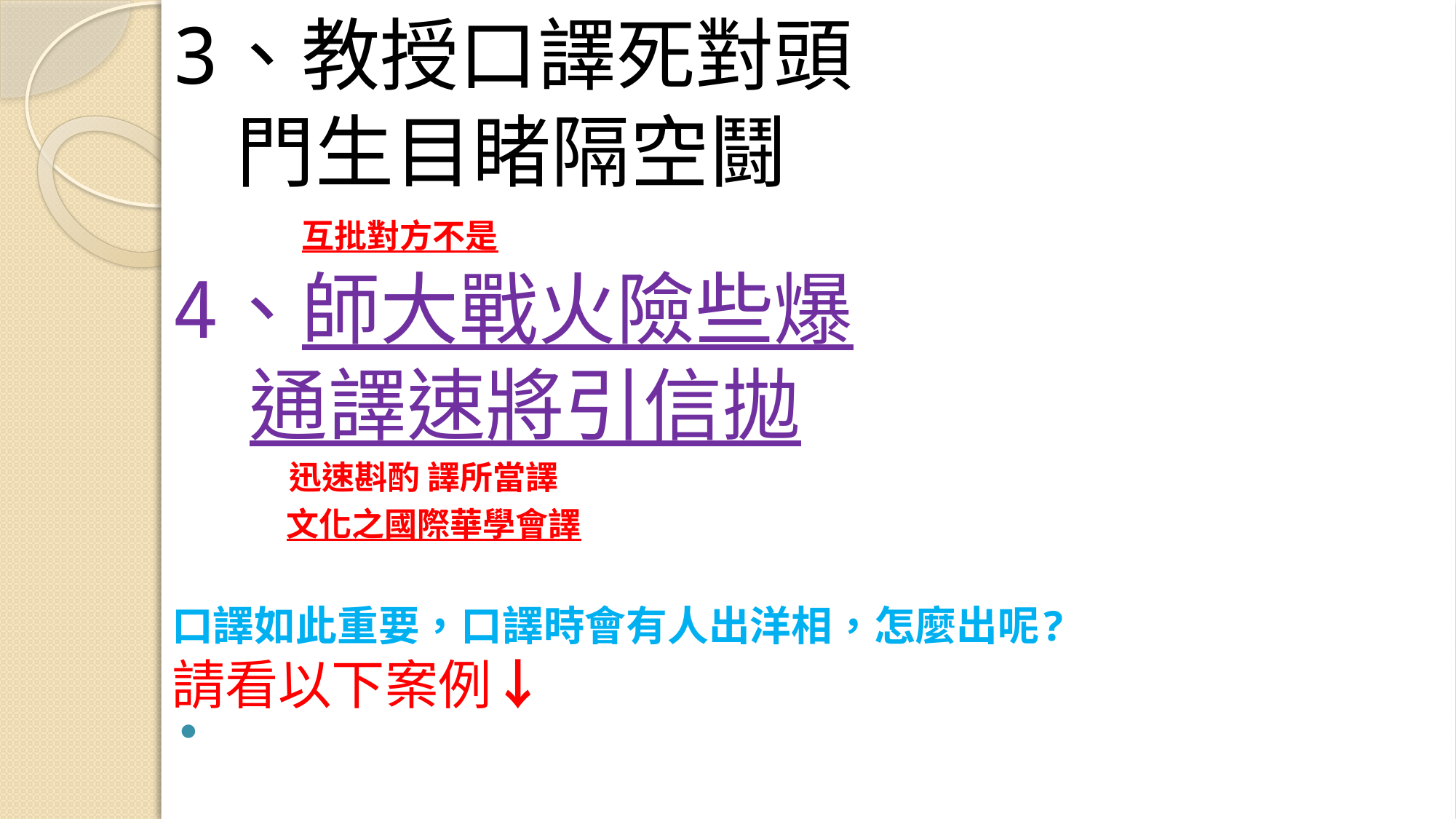

3、教授口譯死對頭
   門生目睹隔空鬪
         互批對方不是
4、師大戰火險些爆
  通譯速將引信拋
         迅速斟酌 譯所當譯
          文化之國際華學會譯

口譯如此重要，口譯時會有人出洋相，怎麼出呢?
請看以下案例↓